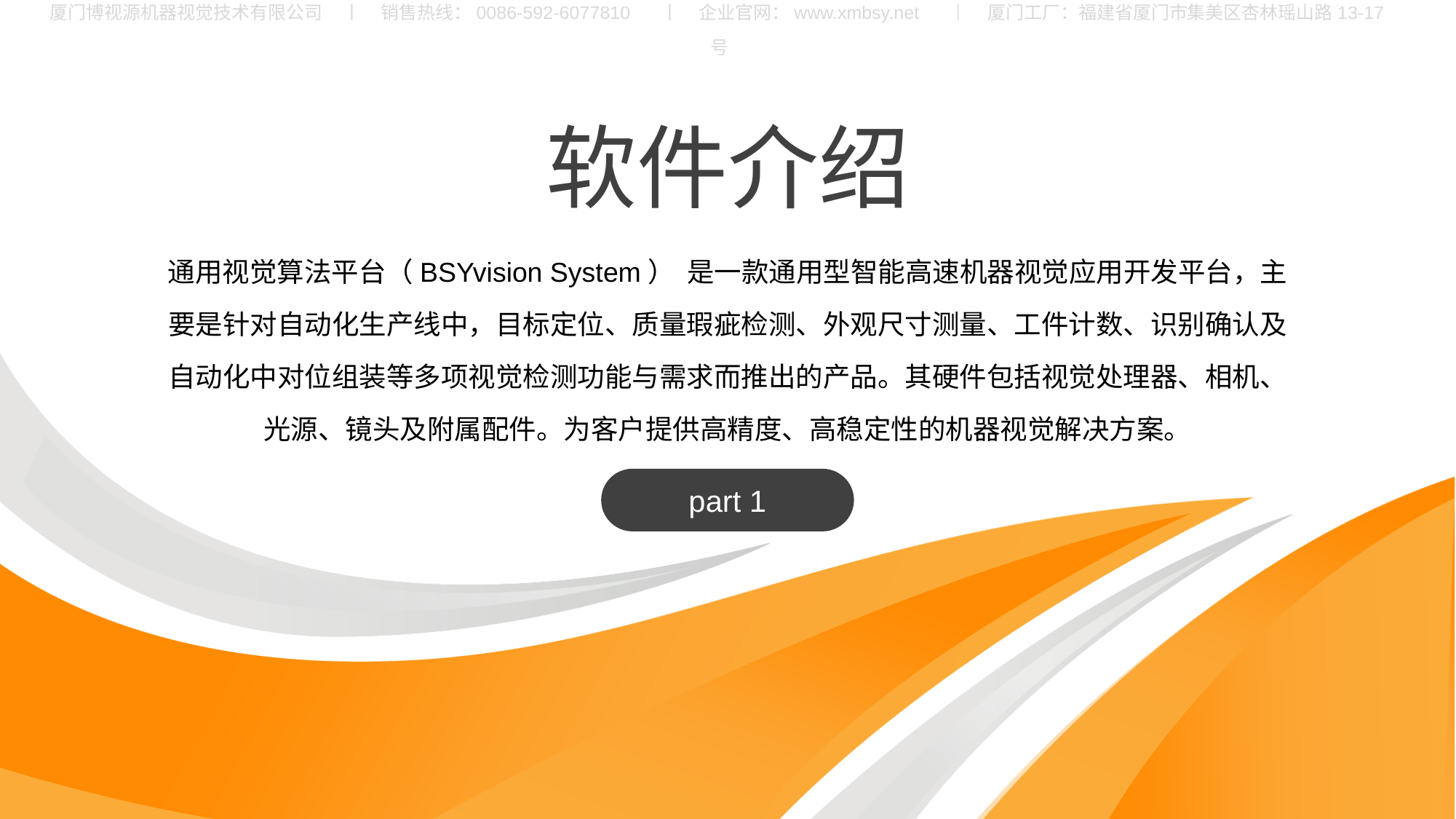

软件介绍
通用视觉算法平台（BSYvision System）  是一款通用型智能高速机器视觉应用开发平台，主要是针对自动化生产线中，目标定位、质量瑕疵检测、外观尺寸测量、工件计数、识别确认及自动化中对位组装等多项视觉检测功能与需求而推出的产品。其硬件包括视觉处理器、相机、光源、镜头及附属配件。为客户提供高精度、高稳定性的机器视觉解决方案。
part 1